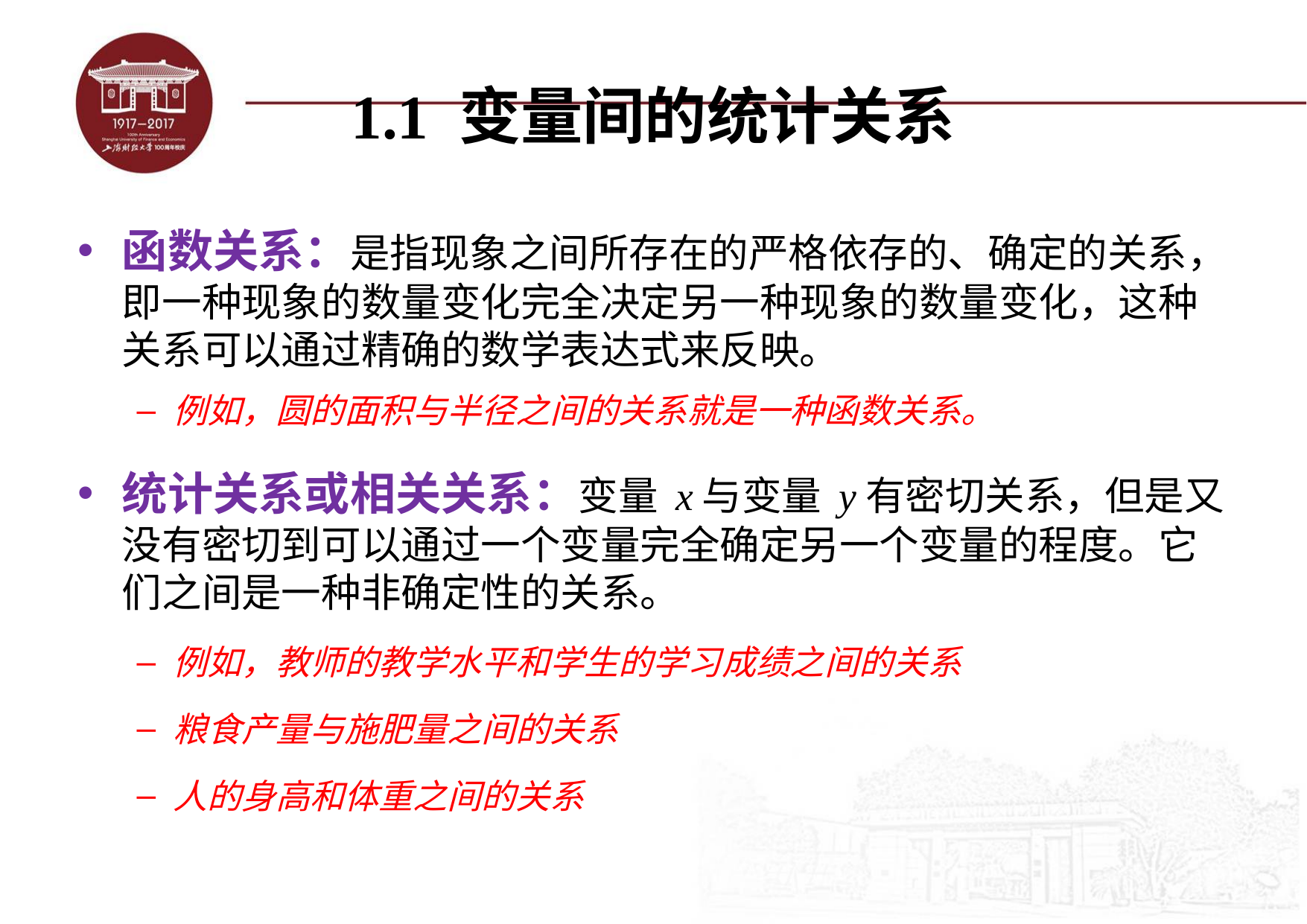

# 1.1 变量间的统计关系
函数关系：是指现象之间所存在的严格依存的、确定的关系，即一种现象的数量变化完全决定另一种现象的数量变化，这种关系可以通过精确的数学表达式来反映。
例如，圆的面积与半径之间的关系就是一种函数关系。
统计关系或相关关系：变量 x与变量 y有密切关系，但是又没有密切到可以通过一个变量完全确定另一个变量的程度。它们之间是一种非确定性的关系。
例如，教师的教学水平和学生的学习成绩之间的关系
粮食产量与施肥量之间的关系
人的身高和体重之间的关系